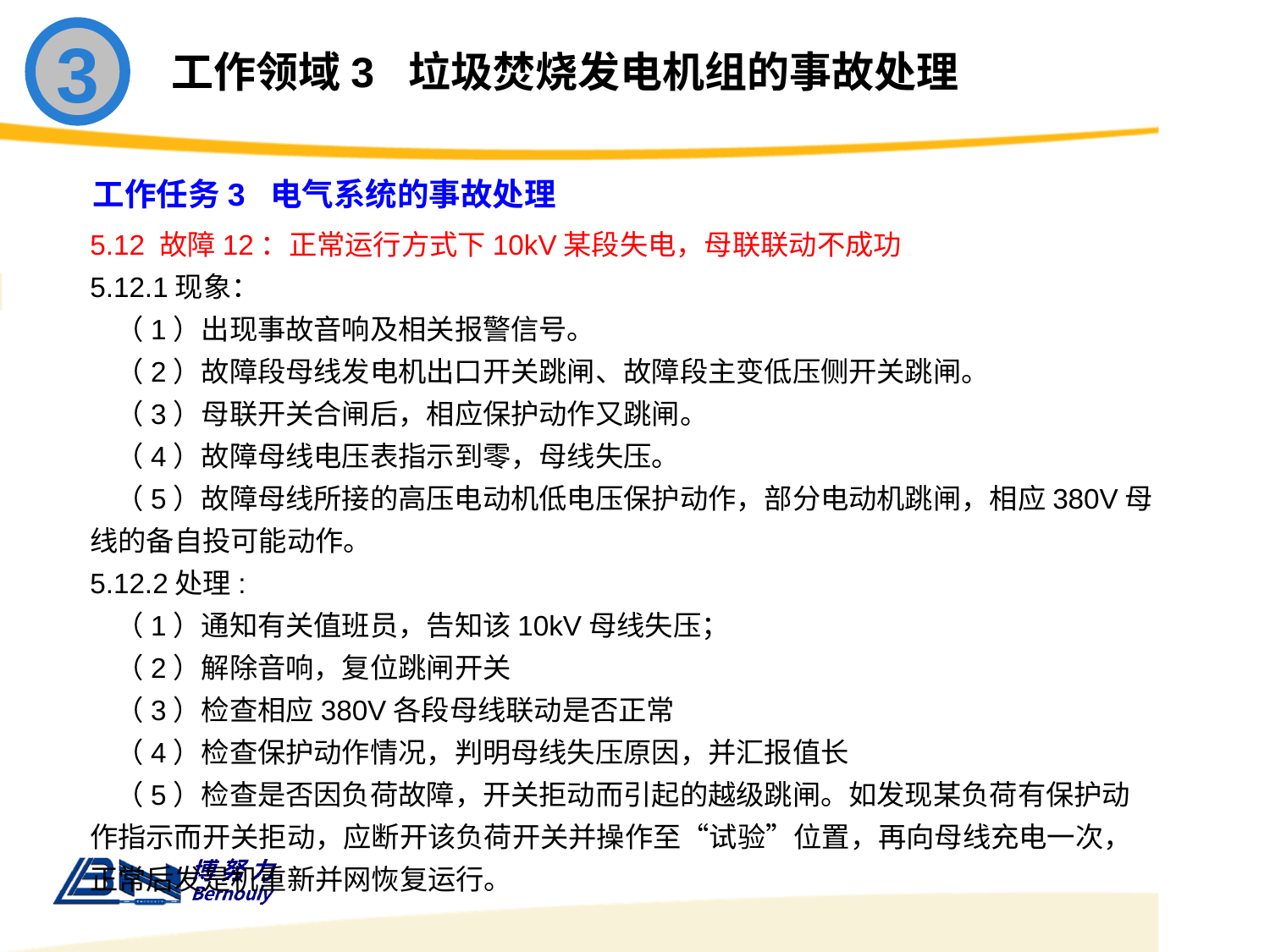

3
工作领域3  垃圾焚烧发电机组的事故处理
工作任务3  电气系统的事故处理
5.12 故障12：正常运行方式下10kV某段失电，母联联动不成功
5.12.1现象：
   （1）出现事故音响及相关报警信号。
   （2）故障段母线发电机出口开关跳闸、故障段主变低压侧开关跳闸。
   （3）母联开关合闸后，相应保护动作又跳闸。
   （4）故障母线电压表指示到零，母线失压。
   （5）故障母线所接的高压电动机低电压保护动作，部分电动机跳闸，相应380V母线的备自投可能动作。
5.12.2处理:
   （1）通知有关值班员，告知该10kV母线失压；
   （2）解除音响，复位跳闸开关
   （3）检查相应380V各段母线联动是否正常
   （4）检查保护动作情况，判明母线失压原因，并汇报值长
   （5）检查是否因负荷故障，开关拒动而引起的越级跳闸。如发现某负荷有保护动作指示而开关拒动，应断开该负荷开关并操作至“试验”位置，再向母线充电一次，正常后发是机重新并网恢复运行。